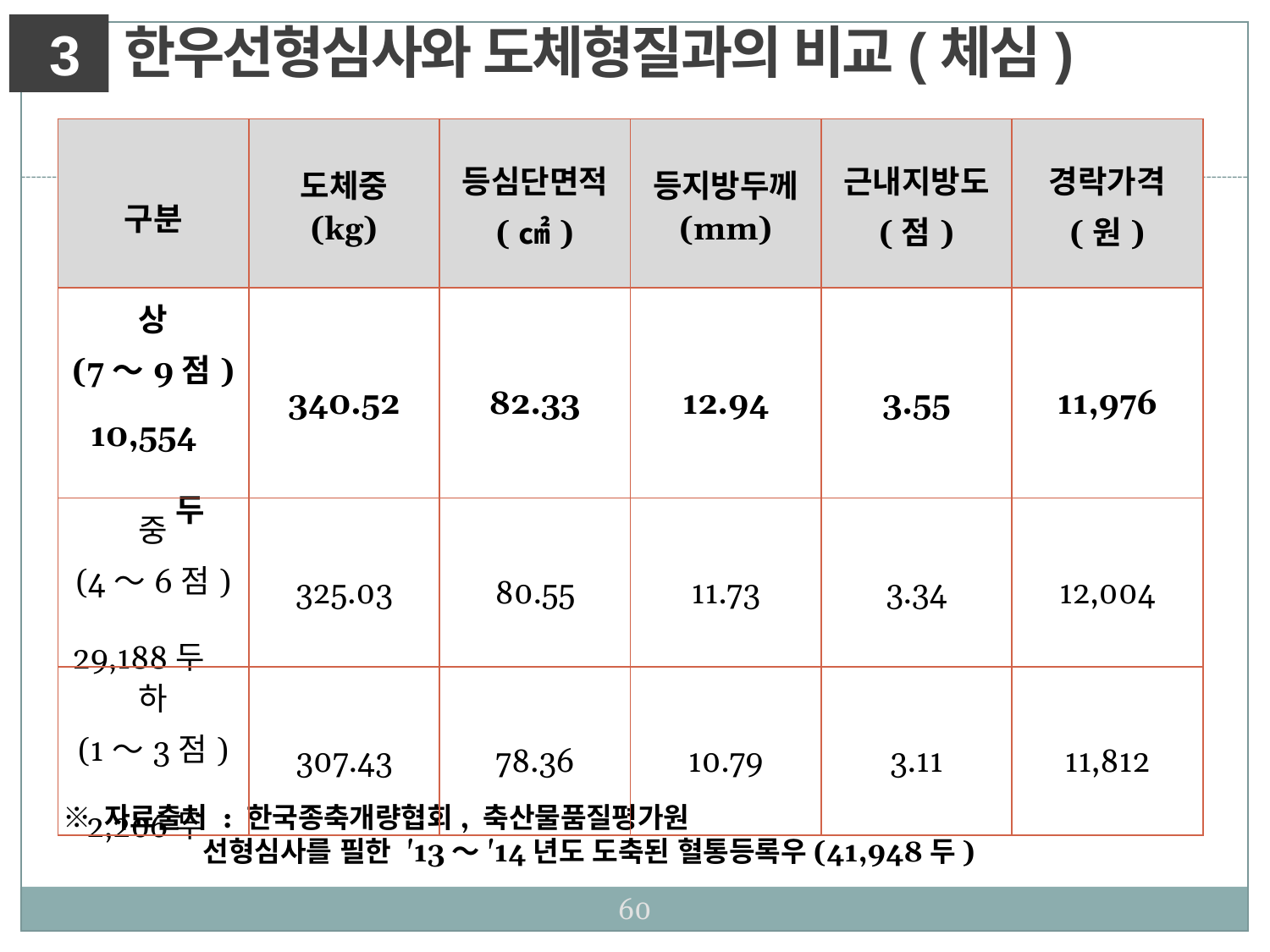

한우선형심사와 도체형질과의 비교(체심)
3
| 구분 | 도체중 (kg) | 등심단면적 (㎠) | 등지방두께 (mm) | 근내지방도 (점) | 경락가격 (원) |
| --- | --- | --- | --- | --- | --- |
| 상 (7～9점) 10,554두 | 340.52 | 82.33 | 12.94 | 3.55 | 11,976 |
| 중 (4～6점) 29,188두 | 325.03 | 80.55 | 11.73 | 3.34 | 12,004 |
| 하 (1～3점) 2,206두 | 307.43 | 78.36 | 10.79 | 3.11 | 11,812 |
※ 자료출처 : 한국종축개량협회, 축산물품질평가원
                 선형심사를 필한 '13～'14년도 도축된 혈통등록우(41,948두)
60